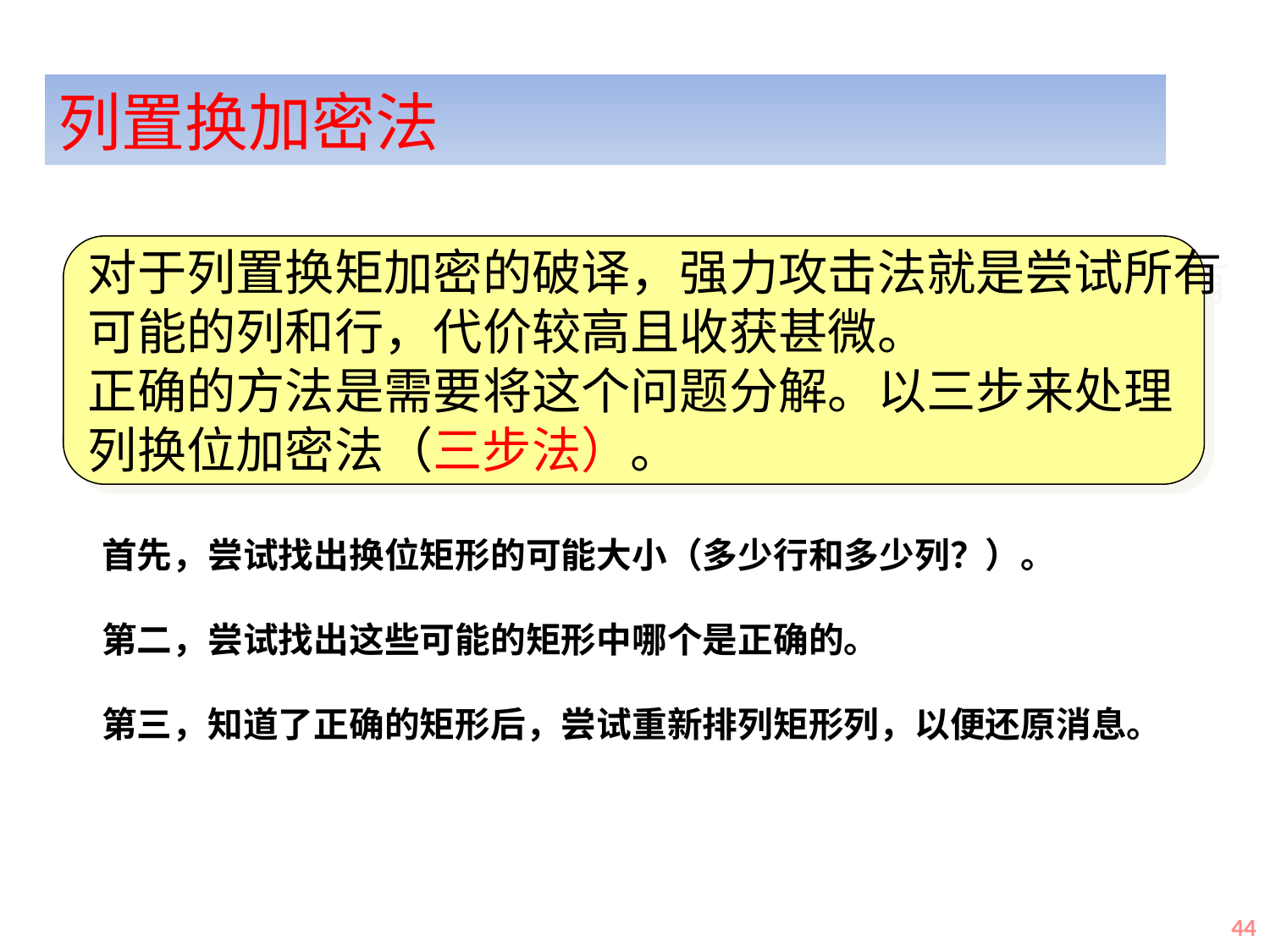

列置换加密法
对于列置换矩加密的破译，强力攻击法就是尝试所有
可能的列和行，代价较高且收获甚微。
正确的方法是需要将这个问题分解。以三步来处理
列换位加密法（三步法）。
首先，尝试找出换位矩形的可能大小（多少行和多少列？）。

第二，尝试找出这些可能的矩形中哪个是正确的。

第三，知道了正确的矩形后，尝试重新排列矩形列，以便还原消息。

44